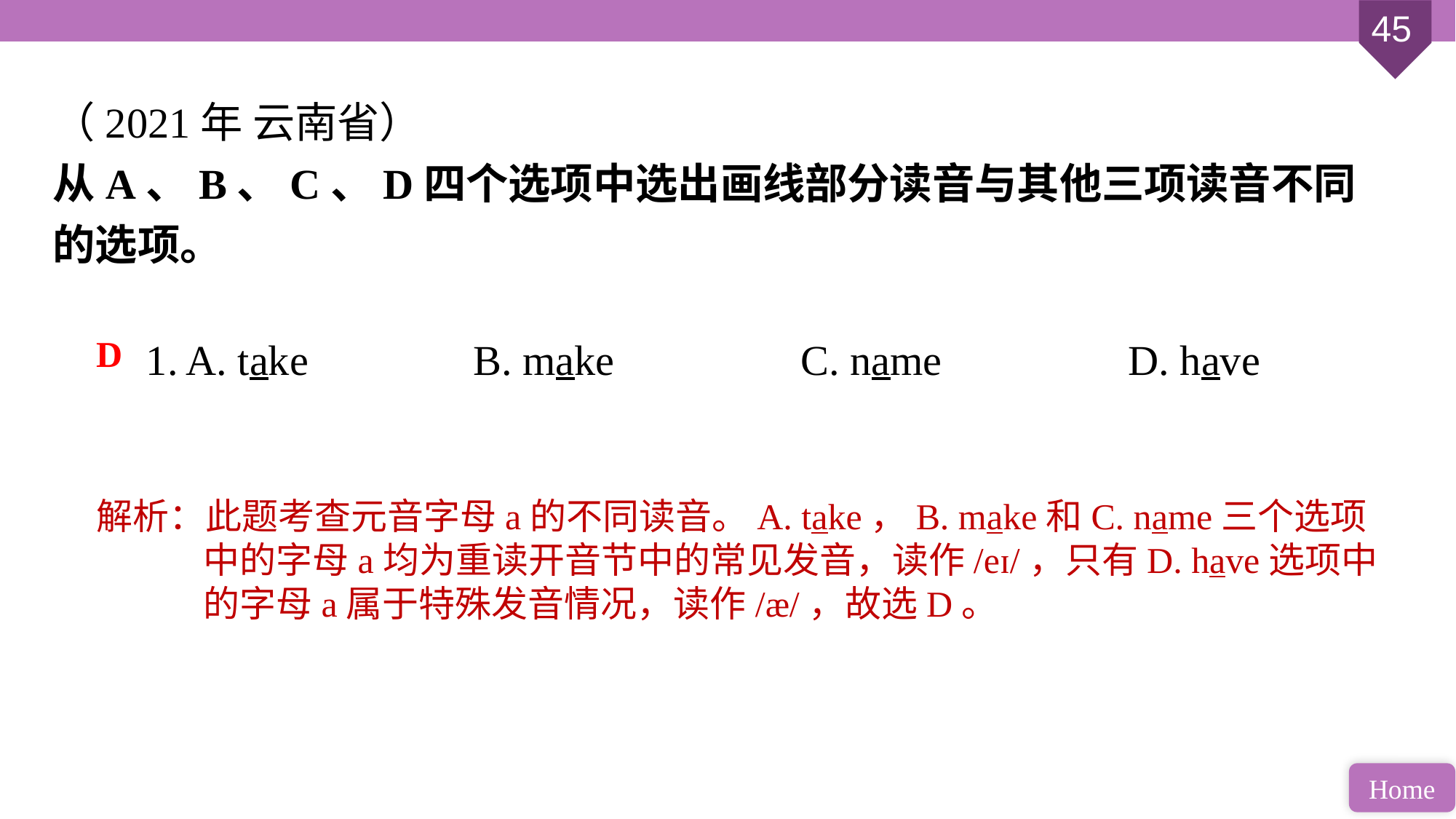

（2021年 云南省）
从A、B、C、D四个选项中选出画线部分读音与其他三项读音不同的选项。
1. A. take 		B. make 		C. name 		D. have
D
解析：此题考查元音字母a的不同读音。A. take，B. make和C. name三个选项中的字母a均为重读开音节中的常见发音，读作/eɪ/，只有D. have选项中的字母a属于特殊发音情况，读作/æ/，故选D。